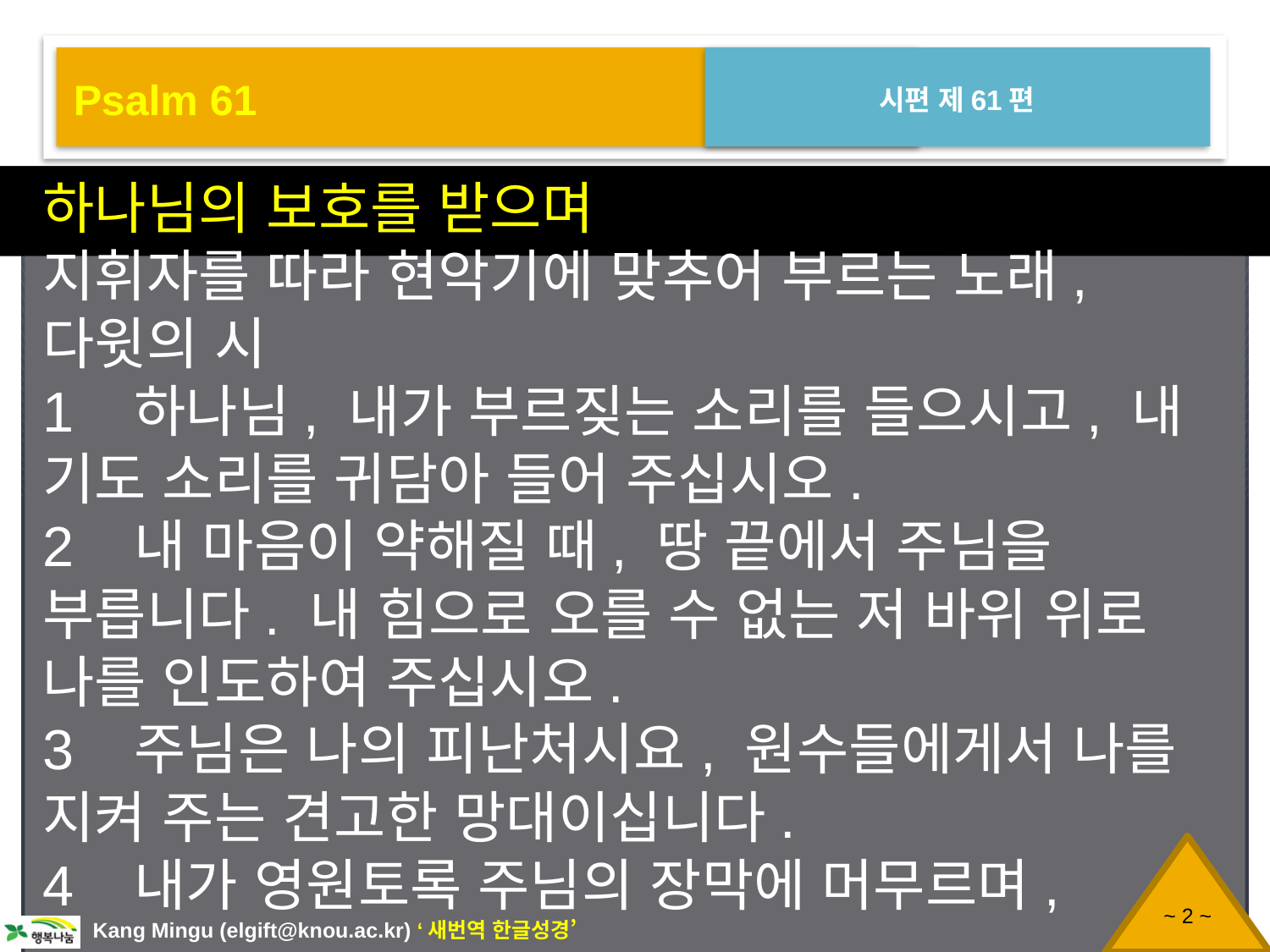

Psalm 61
시편 제61편
하나님의 보호를 받으며
지휘자를 따라 현악기에 맞추어 부르는 노래, 다윗의 시
1   하나님, 내가 부르짖는 소리를 들으시고, 내 기도 소리를 귀담아 들어 주십시오.
2   내 마음이 약해질 때, 땅 끝에서 주님을 부릅니다. 내 힘으로 오를 수 없는 저 바위 위로 나를 인도하여 주십시오.
3   주님은 나의 피난처시요, 원수들에게서 나를 지켜 주는 견고한 망대이십니다.
4   내가 영원토록 주님의 장막에 머무르며,